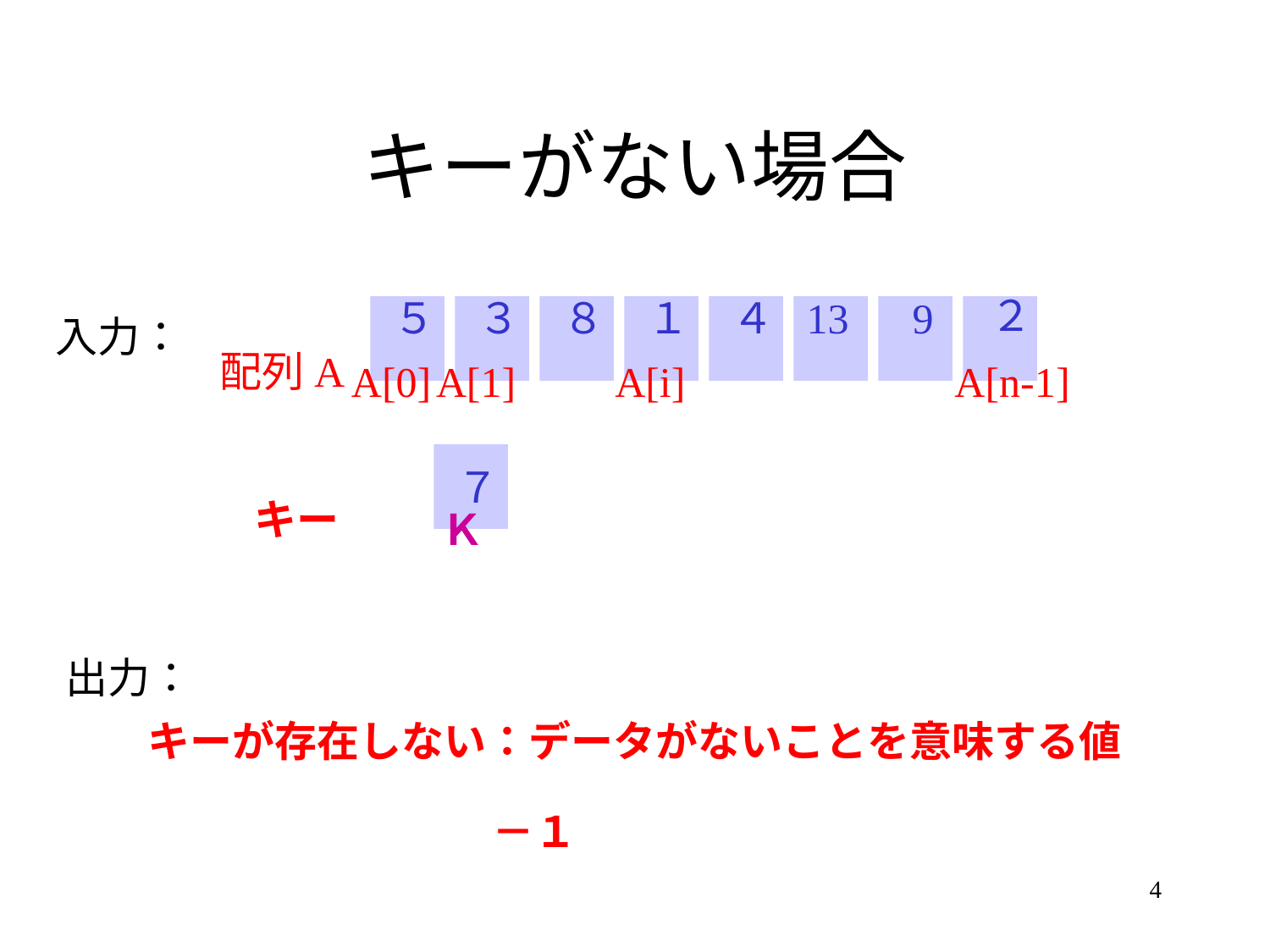

# キーがない場合
２
５
３
８
１
４
13
9

入力：
配列A
A[0]
A[1]
A[i]
A[n-1]

７
キー
Ｋ
出力：
キーが存在しない：データがないことを意味する値
－１
4